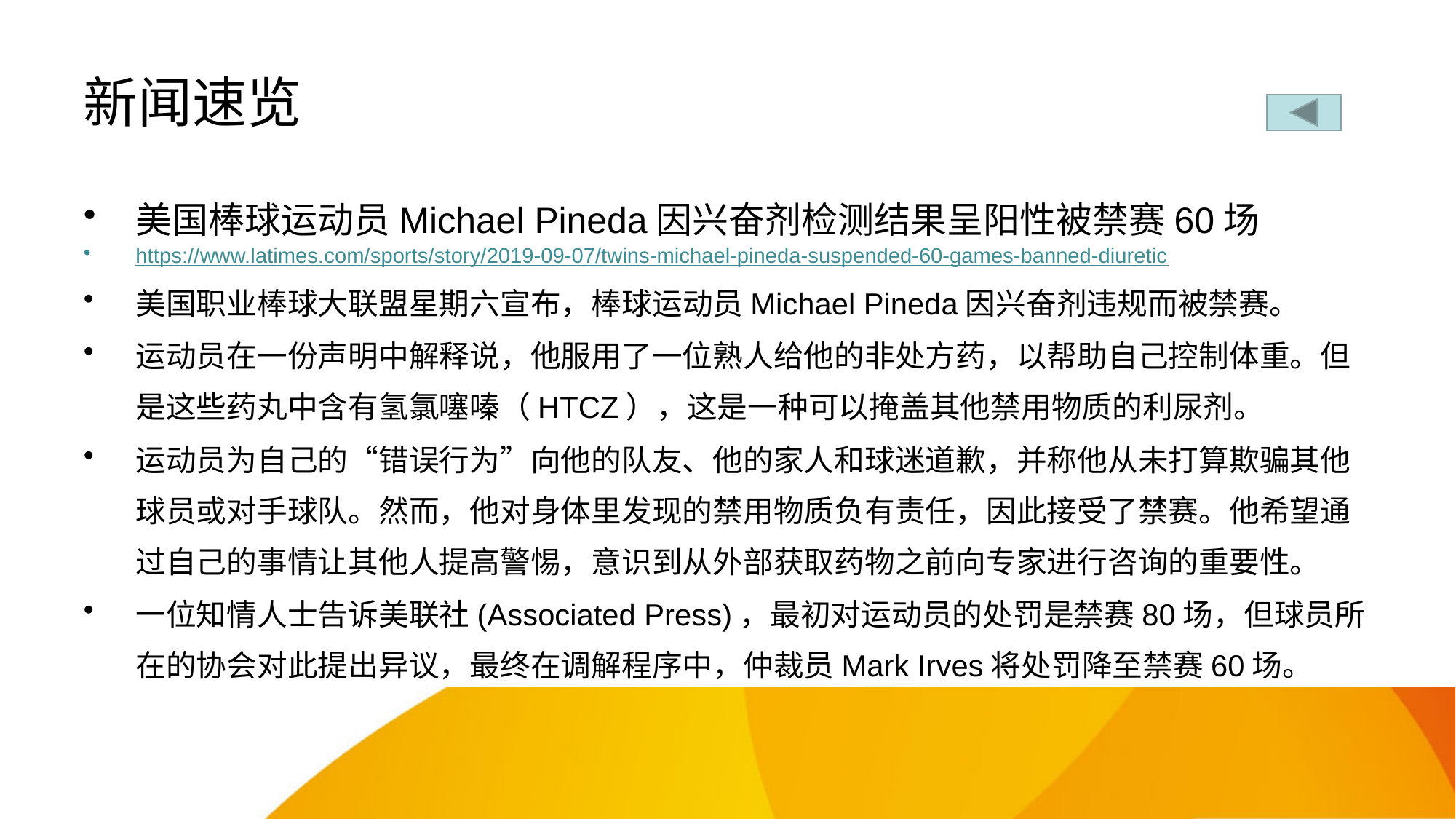

# 新闻速览

美国棒球运动员Michael Pineda因兴奋剂检测结果呈阳性被禁赛60场
https://www.latimes.com/sports/story/2019-09-07/twins-michael-pineda-suspended-60-games-banned-diuretic
美国职业棒球大联盟星期六宣布，棒球运动员Michael Pineda因兴奋剂违规而被禁赛。
运动员在一份声明中解释说，他服用了一位熟人给他的非处方药，以帮助自己控制体重。但是这些药丸中含有氢氯噻嗪（HTCZ），这是一种可以掩盖其他禁用物质的利尿剂。
运动员为自己的“错误行为”向他的队友、他的家人和球迷道歉，并称他从未打算欺骗其他球员或对手球队。然而，他对身体里发现的禁用物质负有责任，因此接受了禁赛。他希望通过自己的事情让其他人提高警惕，意识到从外部获取药物之前向专家进行咨询的重要性。
一位知情人士告诉美联社(Associated Press)，最初对运动员的处罚是禁赛80场，但球员所在的协会对此提出异议，最终在调解程序中，仲裁员Mark Irves将处罚降至禁赛60场。